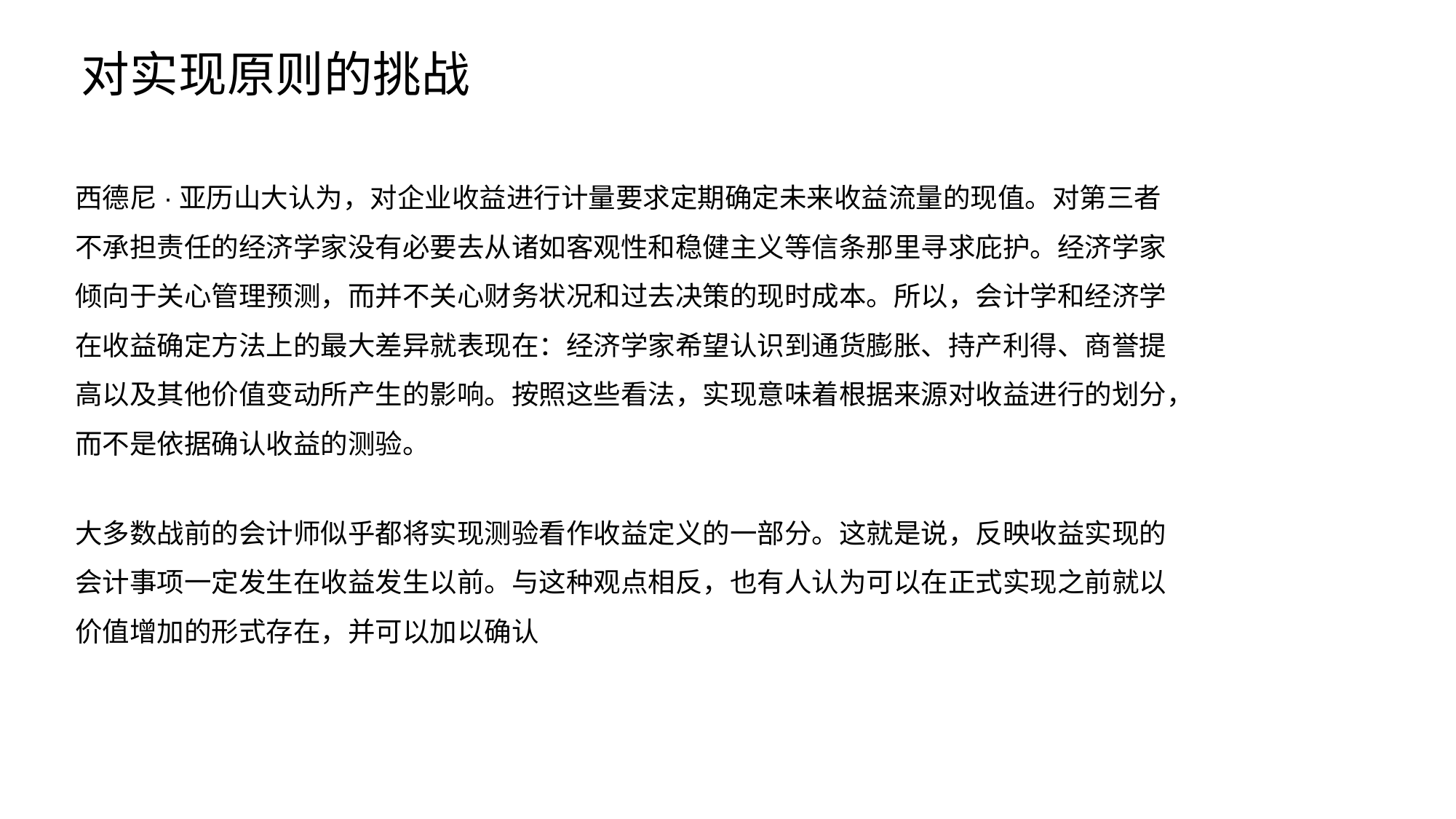

对实现原则的挑战
西德尼·亚历山大认为，对企业收益进行计量要求定期确定未来收益流量的现值。对第三者不承担责任的经济学家没有必要去从诸如客观性和稳健主义等信条那里寻求庇护。经济学家倾向于关心管理预测，而并不关心财务状况和过去决策的现时成本。所以，会计学和经济学在收益确定方法上的最大差异就表现在：经济学家希望认识到通货膨胀、持产利得、商誉提高以及其他价值变动所产生的影响。按照这些看法，实现意味着根据来源对收益进行的划分，而不是依据确认收益的测验。
大多数战前的会计师似乎都将实现测验看作收益定义的一部分。这就是说，反映收益实现的会计事项一定发生在收益发生以前。与这种观点相反，也有人认为可以在正式实现之前就以价值增加的形式存在，并可以加以确认